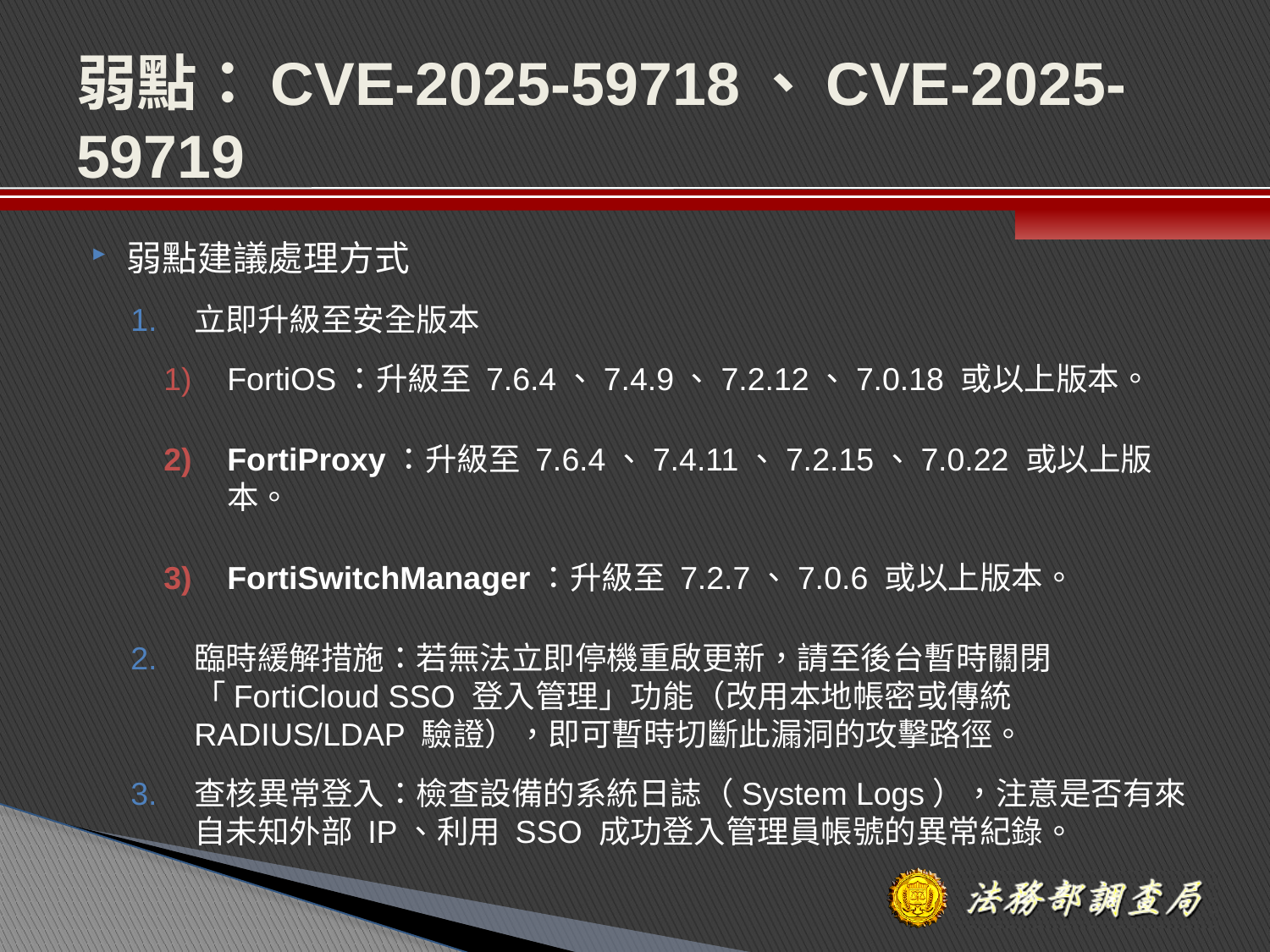

# 弱點：CVE-2025-59718、CVE-2025-59719
弱點建議處理方式
立即升級至安全版本
FortiOS：升級至 7.6.4、7.4.9、7.2.12、7.0.18 或以上版本。
FortiProxy：升級至 7.6.4、7.4.11、7.2.15、7.0.22 或以上版本。
FortiSwitchManager：升級至 7.2.7、7.0.6 或以上版本。
臨時緩解措施：若無法立即停機重啟更新，請至後台暫時關閉「FortiCloud SSO 登入管理」功能（改用本地帳密或傳統 RADIUS/LDAP 驗證），即可暫時切斷此漏洞的攻擊路徑。
查核異常登入：檢查設備的系統日誌（System Logs），注意是否有來自未知外部 IP、利用 SSO 成功登入管理員帳號的異常紀錄。